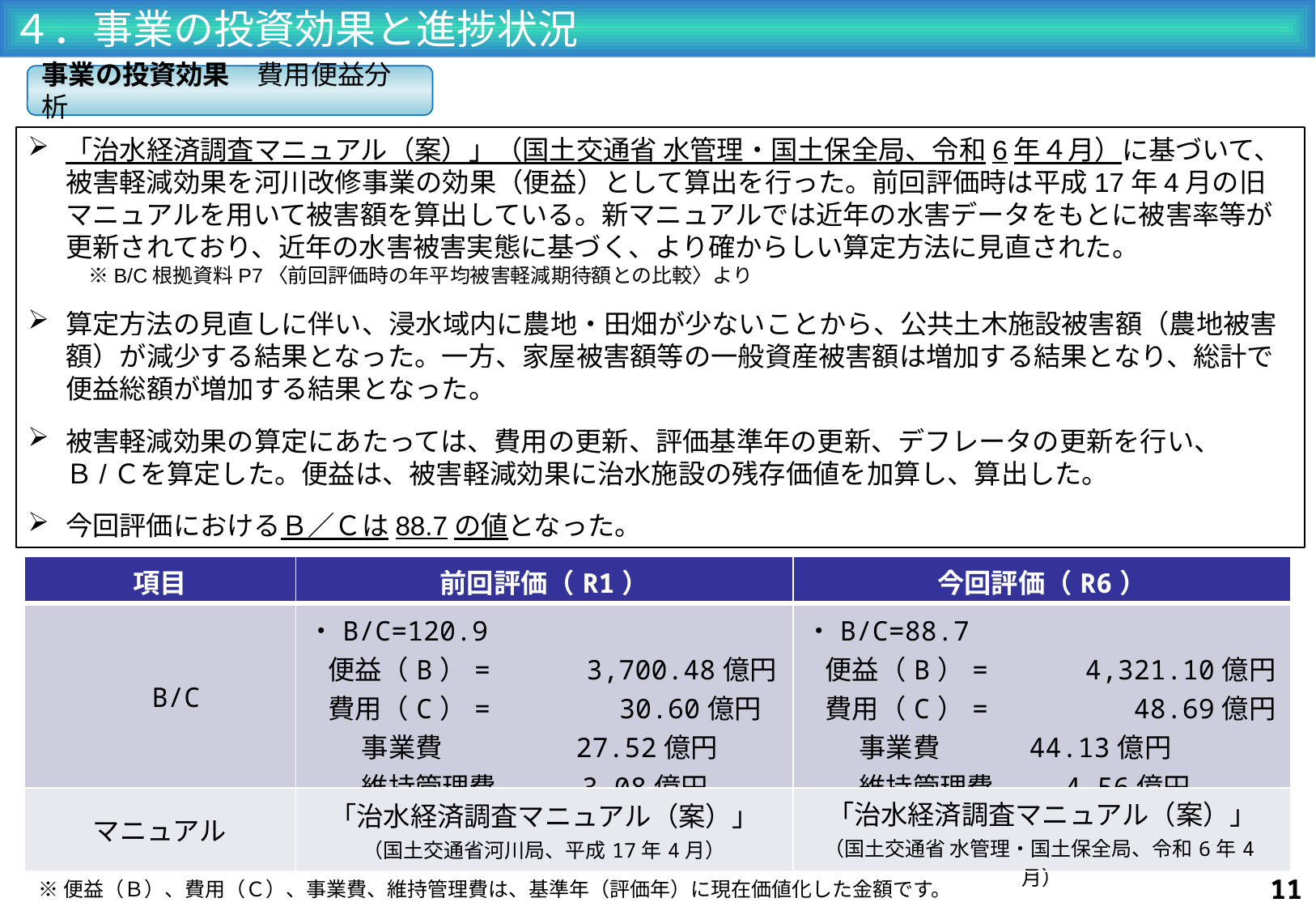

４．事業の投資効果と進捗状況
事業の投資効果　費用便益分析
「治水経済調査マニュアル（案）」（国土交通省 水管理・国土保全局、令和6年４月）に基づいて、被害軽減効果を河川改修事業の効果（便益）として算出を行った。前回評価時は平成17年4月の旧マニュアルを用いて被害額を算出している。新マニュアルでは近年の水害データをもとに被害率等が更新されており、近年の水害被害実態に基づく、より確からしい算定方法に見直された。
　　　※B/C根拠資料P7〈前回評価時の年平均被害軽減期待額との比較〉より
算定方法の見直しに伴い、浸水域内に農地・田畑が少ないことから、公共土木施設被害額（農地被害額）が減少する結果となった。一方、家屋被害額等の一般資産被害額は増加する結果となり、総計で便益総額が増加する結果となった。
被害軽減効果の算定にあたっては、費用の更新、評価基準年の更新、デフレータの更新を行い、Ｂ/Ｃを算定した。便益は、被害軽減効果に治水施設の残存価値を加算し、算出した。
今回評価におけるＢ／Ｃは88.7の値となった。
| 項目 | 前回評価（R1） | 今回評価（R6） |
| --- | --- | --- |
| B/C | ・B/C=120.9 便益（B）=　　　3,700.48億円 費用（C）=　　　　 30.60億円 　　事業費　　　　 27.52億円 　　維持管理費　　 3.08億円 | ・B/C=88.7 便益（B）= 4,321.10億円 費用（C）= 48.69億円 　　事業費　 44.13億円 　　維持管理費　 4.56億円 |
| マニュアル | 「治水経済調査マニュアル（案）」 （国土交通省河川局、平成17年4月） | 「治水経済調査マニュアル（案）」 （国土交通省 水管理・国土保全局、令和6年4月） |
11
※便益（Ｂ）、費用（Ｃ）、事業費、維持管理費は、基準年（評価年）に現在価値化した金額です。